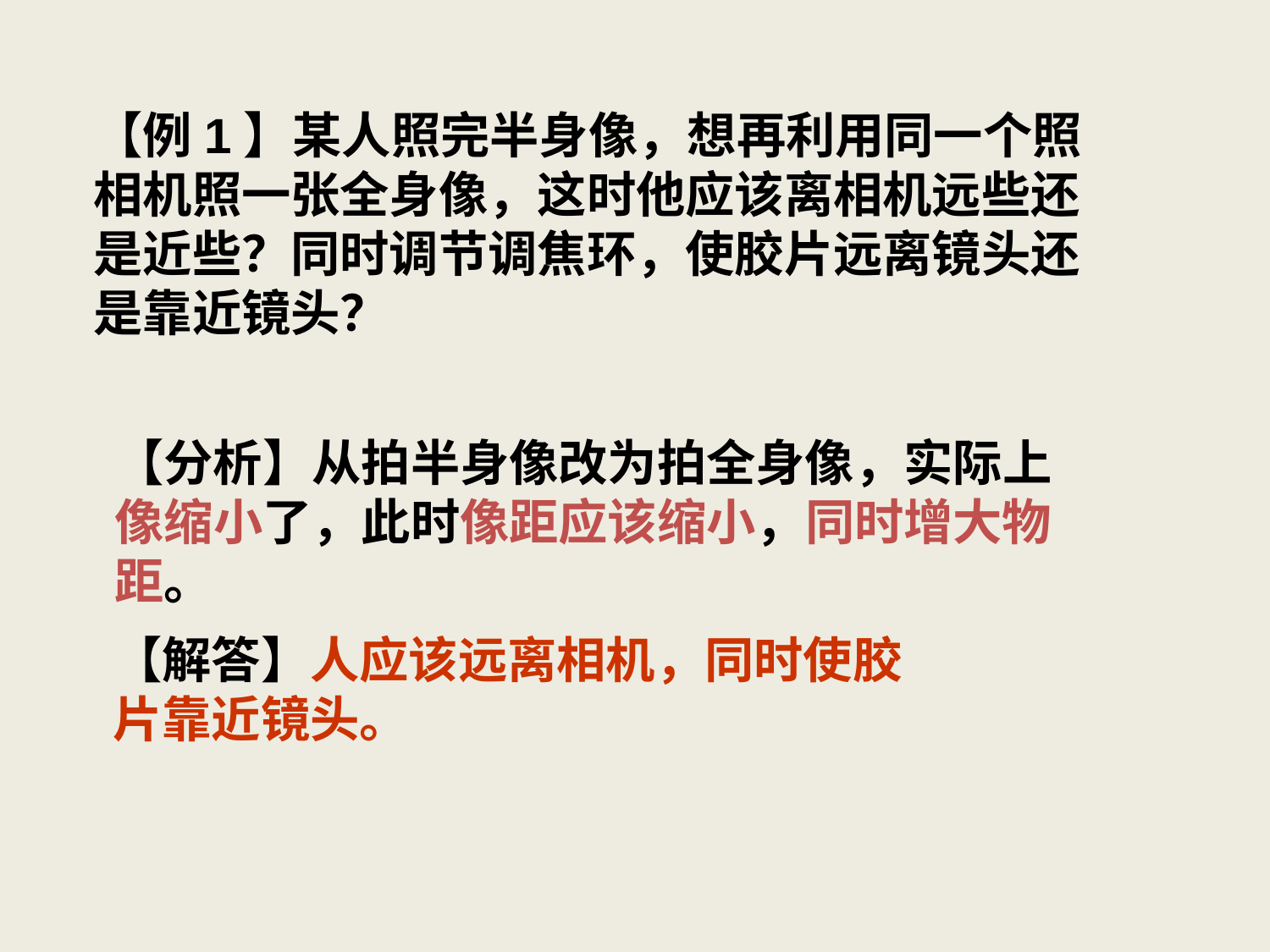

【例1】某人照完半身像，想再利用同一个照相机照一张全身像，这时他应该离相机远些还是近些？同时调节调焦环，使胶片远离镜头还是靠近镜头？
【分析】从拍半身像改为拍全身像，实际上像缩小了，此时像距应该缩小，同时增大物距。
【解答】人应该远离相机，同时使胶
片靠近镜头。